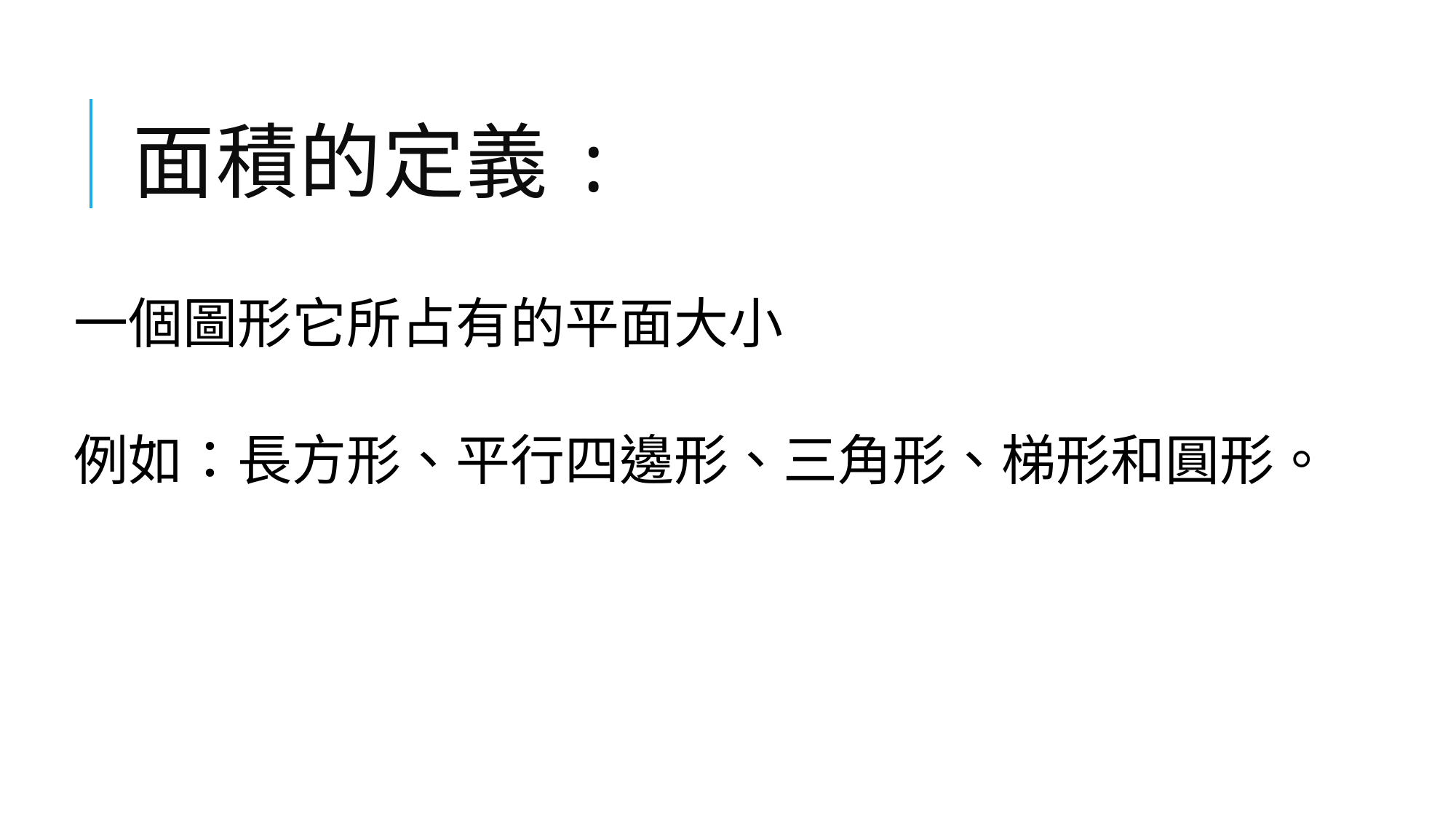

# 面積的定義:
一個圖形它所占有的平面大小

例如：長方形、平行四邊形、三角形、梯形和圓形。